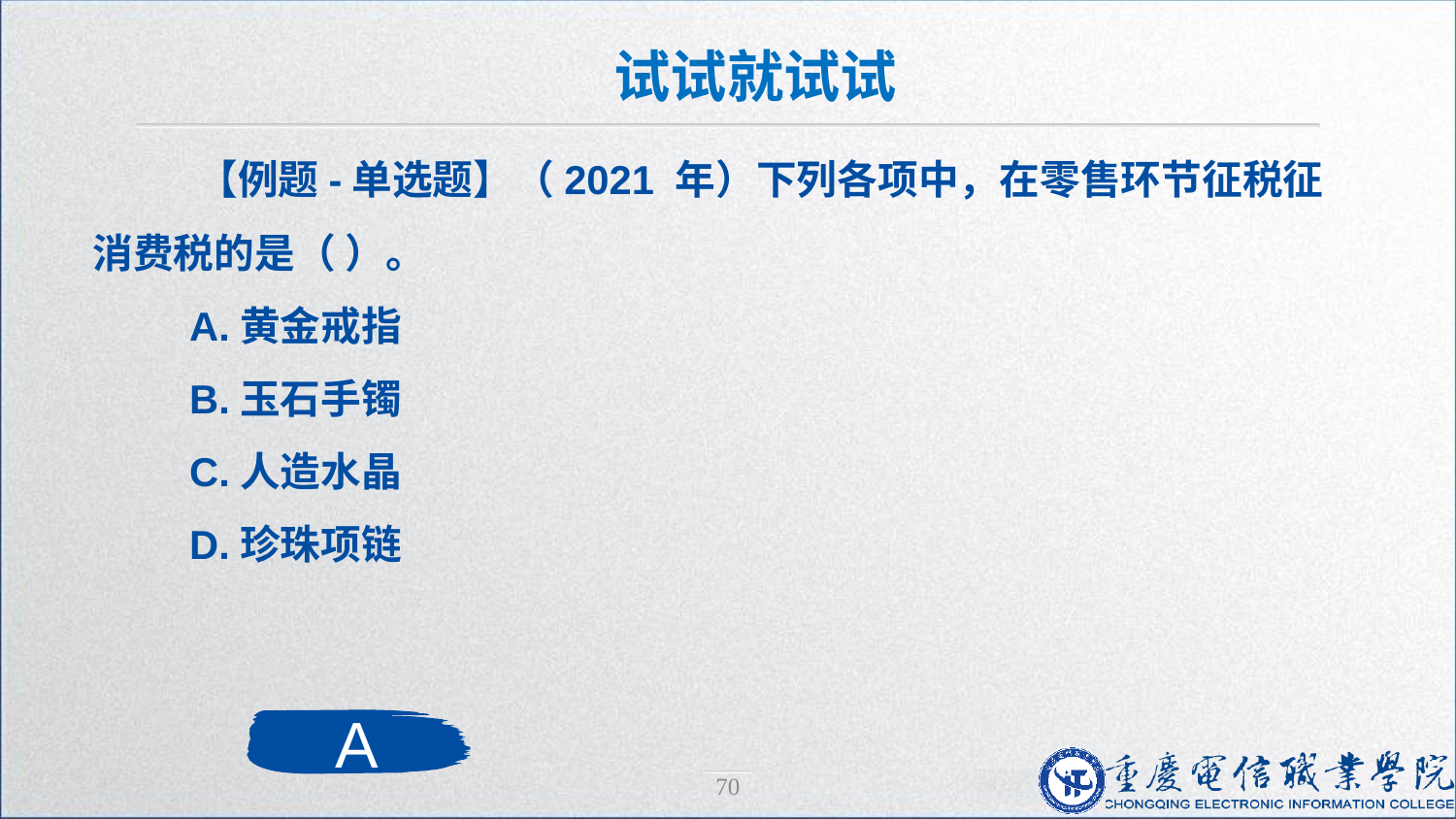

试试就试试
 【例题-单选题】（2021 年）下列各项中，在零售环节征税征消费税的是（ ）。
 A.黄金戒指
 B.玉石手镯
 C.人造水晶
 D.珍珠项链

A
70